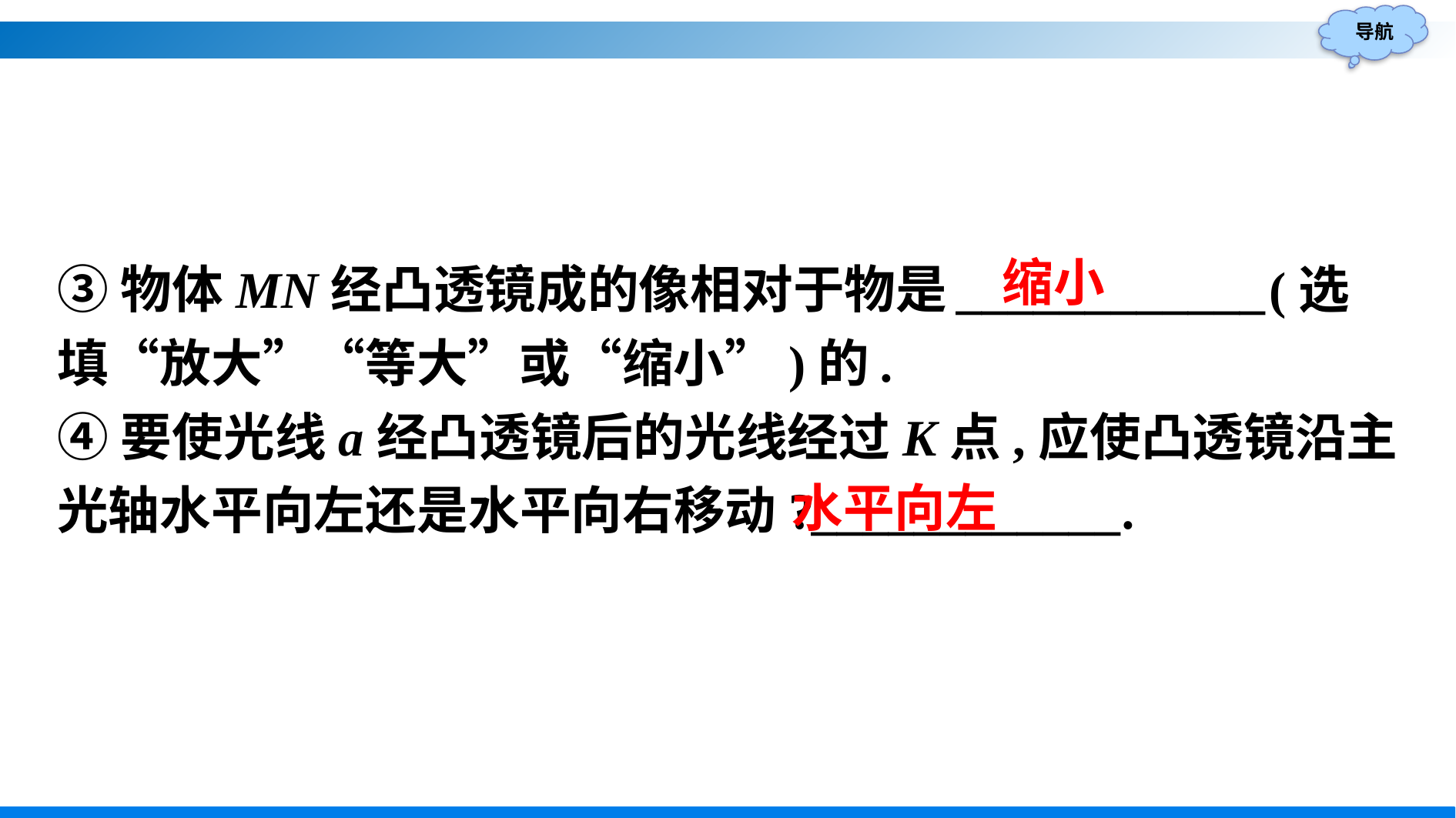

③物体MN经凸透镜成的像相对于物是____________(选填“放大”“等大”或“缩小”)的.
④要使光线a经凸透镜后的光线经过K点,应使凸透镜沿主光轴水平向左还是水平向右移动?____________.
缩小
水平向左